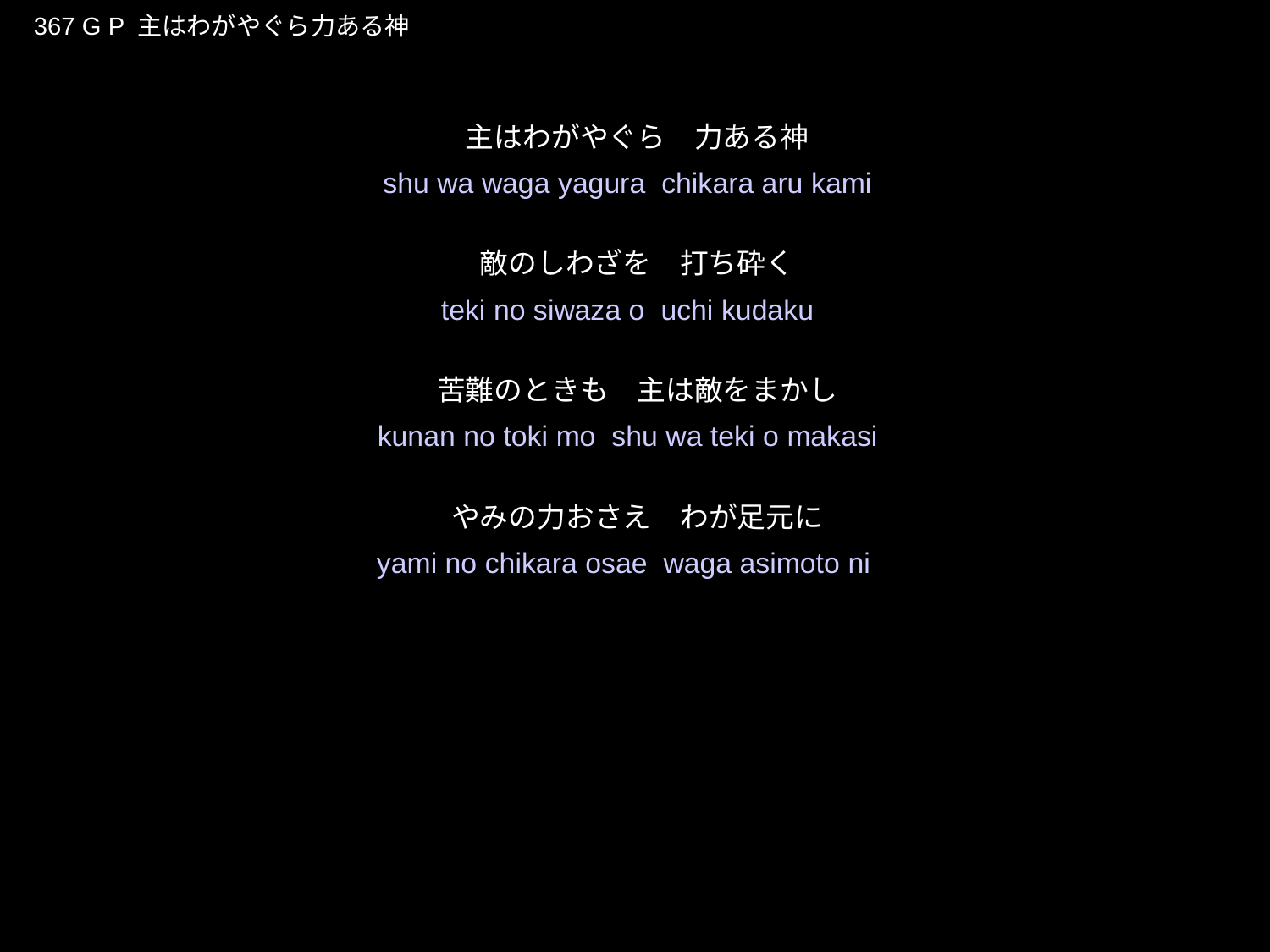

しゅはわがやぐらちからあるかみ
★P
367 G P 主はわがやぐら力ある神
★４
主はわがやぐら　力ある神
敵のしわざを　打ち砕く
苦難のときも　主は敵をまかし
やみの力おさえ　わが足元に
shu wa waga yagura  chikara aru kami
teki no siwaza o  uchi kudaku
kunan no toki mo  shu wa teki o makasi
yami no chikara osae  waga asimoto ni